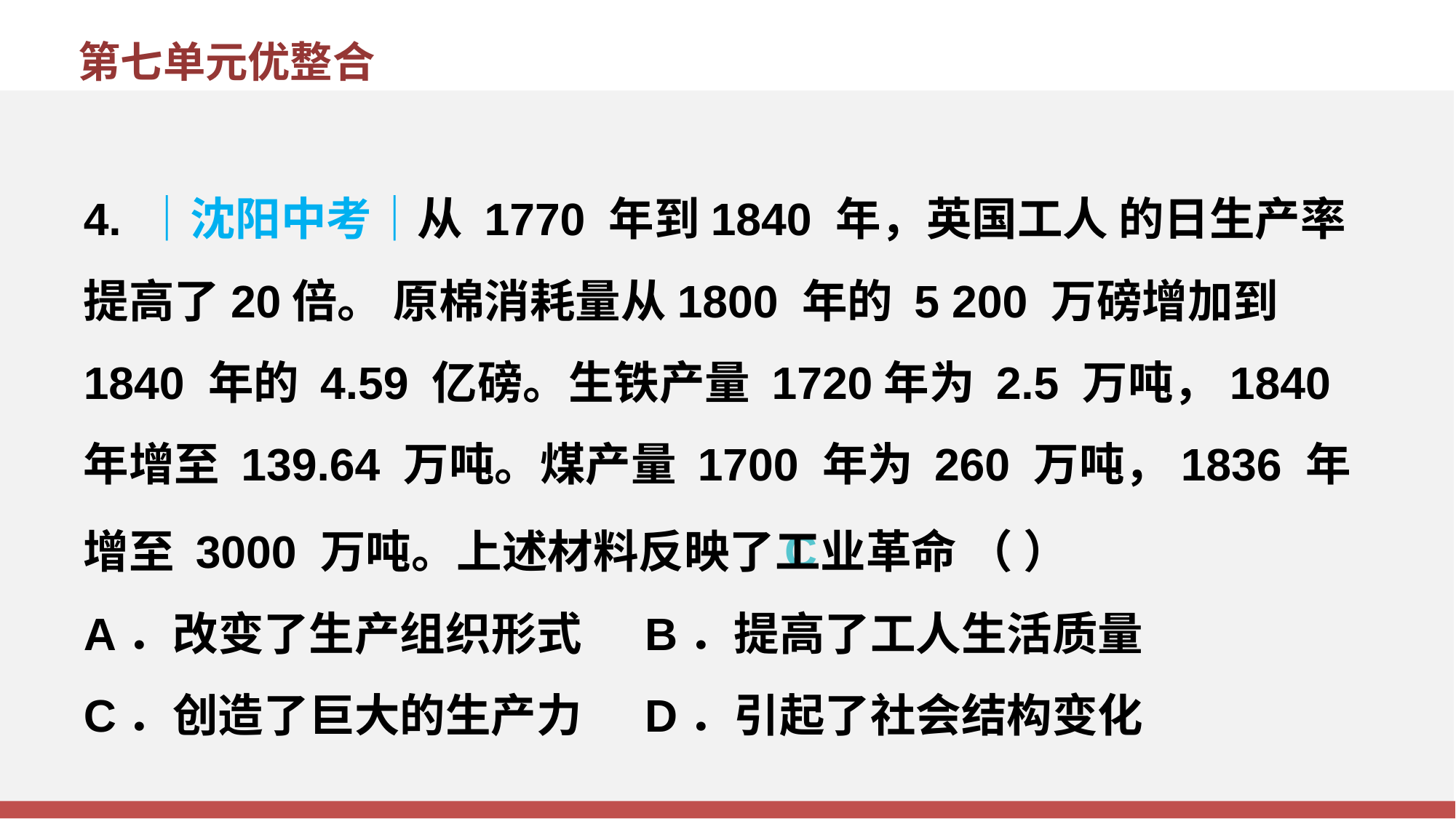

第七单元优整合

4. ｜沈阳中考｜从 1770 年到1840 年，英国工人 的日生产率 提高了20倍。 原棉消耗量从1800 年的 5 200 万磅增加到 1840 年的 4.59 亿磅。生铁产量 1720年为 2.5 万吨，1840 年增至 139.64 万吨。煤产量 1700 年为 260 万吨，1836 年增至 3000 万吨。上述材料反映了工业革命 （ ）
A．改变了生产组织形式     B．提高了工人生活质量
C．创造了巨大的生产力     D．引起了社会结构变化
C